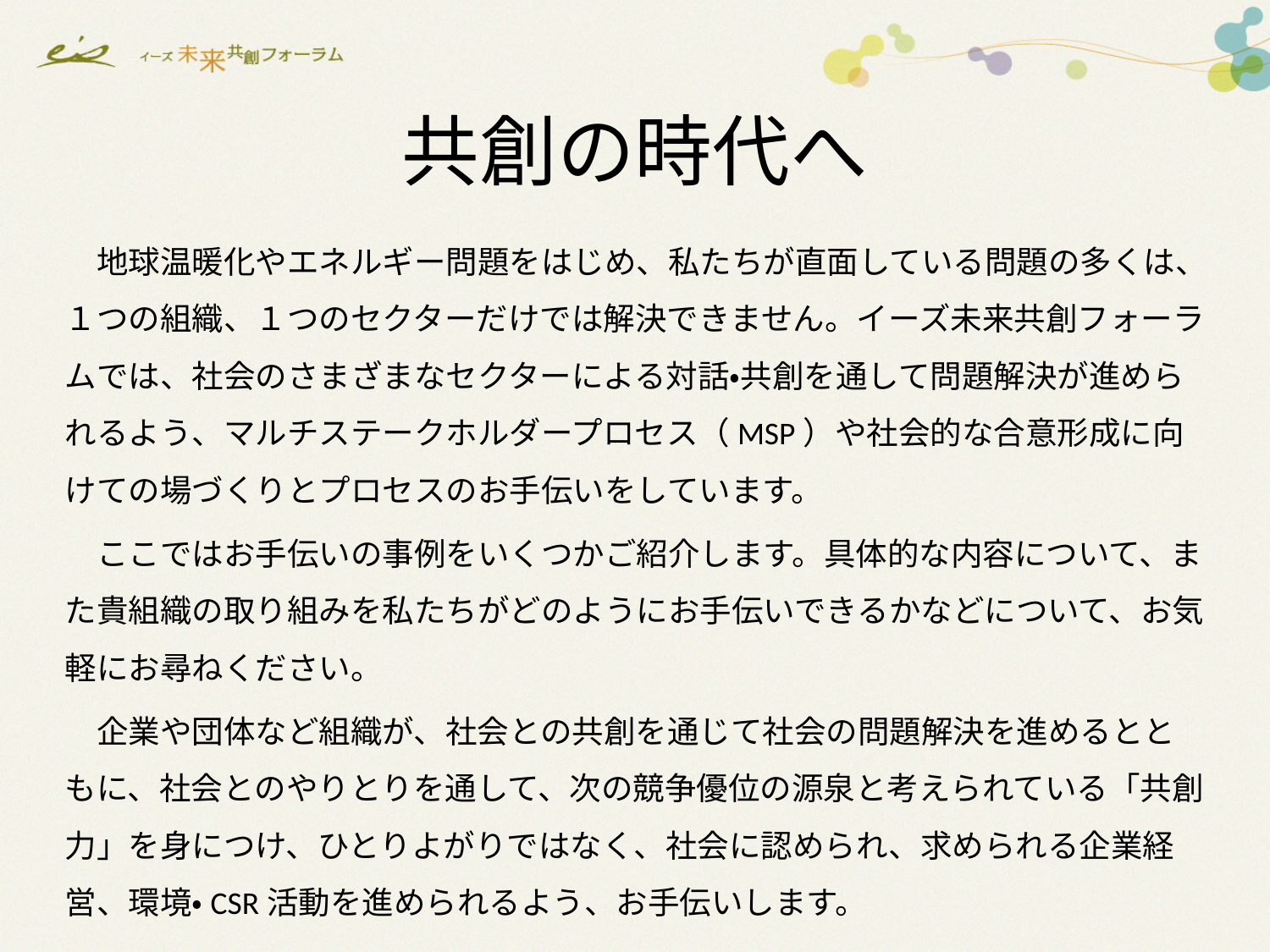

# 共創の時代へ
　地球温暖化やエネルギー問題をはじめ、私たちが直面している問題の多くは、１つの組織、１つのセクターだけでは解決できません。イーズ未来共創フォーラムでは、社会のさまざまなセクターによる対話・共創を通して問題解決が進められるよう、マルチステークホルダープロセス（MSP）や社会的な合意形成に向けての場づくりとプロセスのお手伝いをしています。
　ここではお手伝いの事例をいくつかご紹介します。具体的な内容について、また貴組織の取り組みを私たちがどのようにお手伝いできるかなどについて、お気軽にお尋ねください。
　企業や団体など組織が、社会との共創を通じて社会の問題解決を進めるとともに、社会とのやりとりを通して、次の競争優位の源泉と考えられている「共創力」を身につけ、ひとりよがりではなく、社会に認められ、求められる企業経営、環境・CSR活動を進められるよう、お手伝いします。